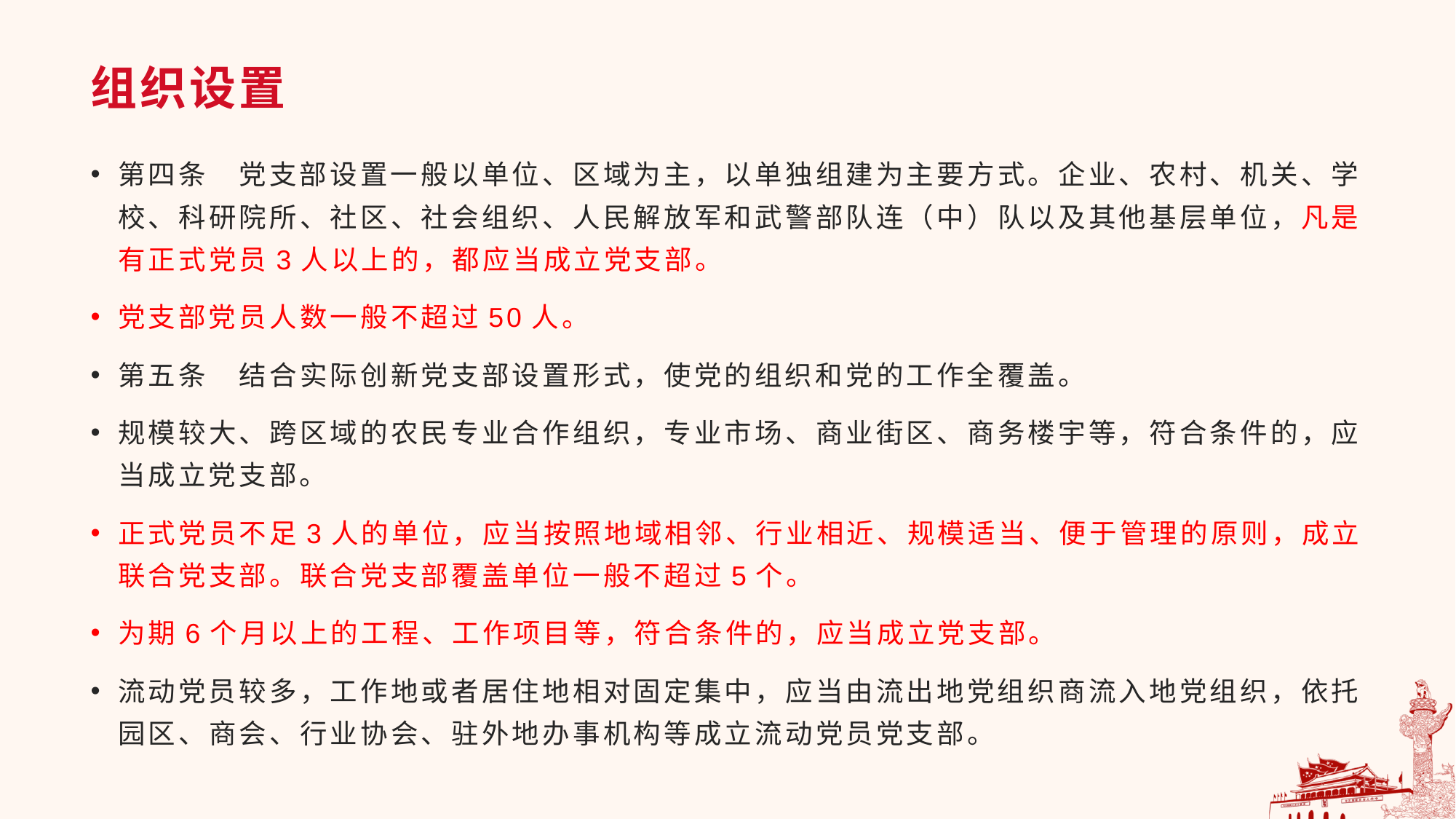

# 组织设置
第四条　党支部设置一般以单位、区域为主，以单独组建为主要方式。企业、农村、机关、学校、科研院所、社区、社会组织、人民解放军和武警部队连（中）队以及其他基层单位，凡是有正式党员3人以上的，都应当成立党支部。
党支部党员人数一般不超过50人。
第五条　结合实际创新党支部设置形式，使党的组织和党的工作全覆盖。
规模较大、跨区域的农民专业合作组织，专业市场、商业街区、商务楼宇等，符合条件的，应当成立党支部。
正式党员不足3人的单位，应当按照地域相邻、行业相近、规模适当、便于管理的原则，成立联合党支部。联合党支部覆盖单位一般不超过5个。
为期6个月以上的工程、工作项目等，符合条件的，应当成立党支部。
流动党员较多，工作地或者居住地相对固定集中，应当由流出地党组织商流入地党组织，依托园区、商会、行业协会、驻外地办事机构等成立流动党员党支部。